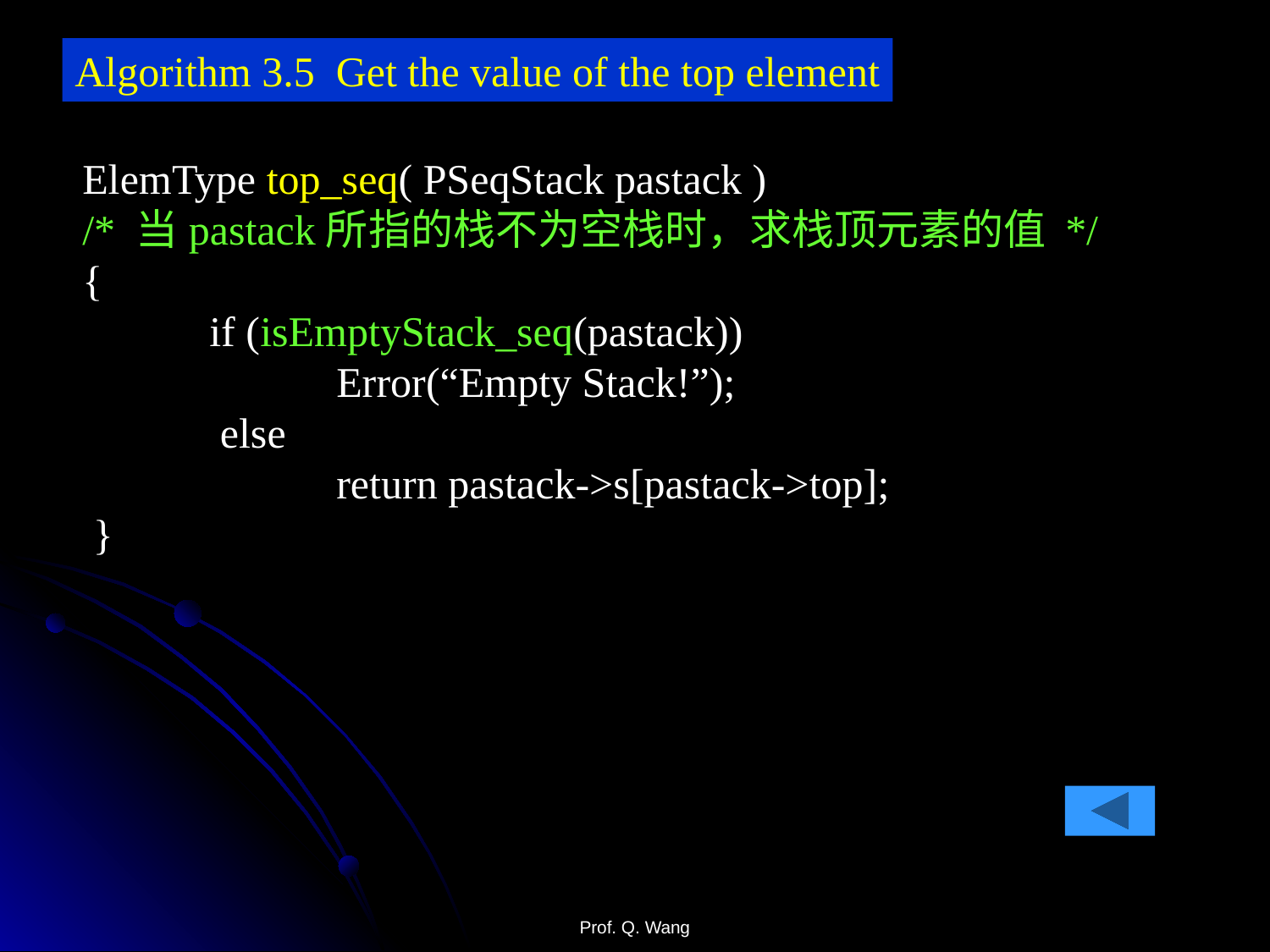

Algorithm 3.5  Get the value of the top element
ElemType top_seq( PSeqStack pastack )
/* 当pastack所指的栈不为空栈时，求栈顶元素的值 */
{
	if (isEmptyStack_seq(pastack))
		Error(“Empty Stack!”);
	 else
		return pastack->s[pastack->top];
 }

Prof. Q. Wang